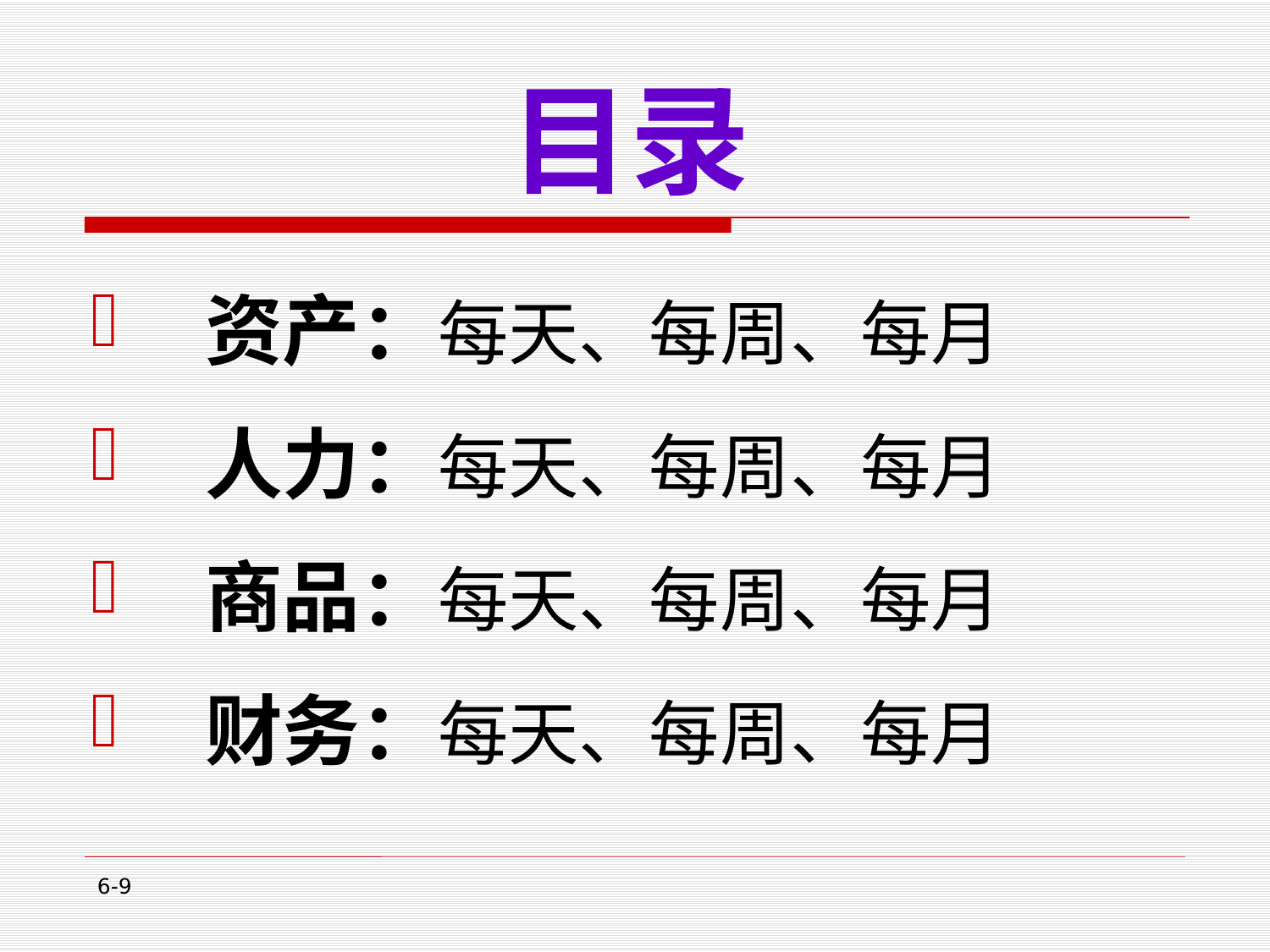

# 目录
资产：每天、每周、每月
人力：每天、每周、每月
商品：每天、每周、每月
财务：每天、每周、每月
6-9
2